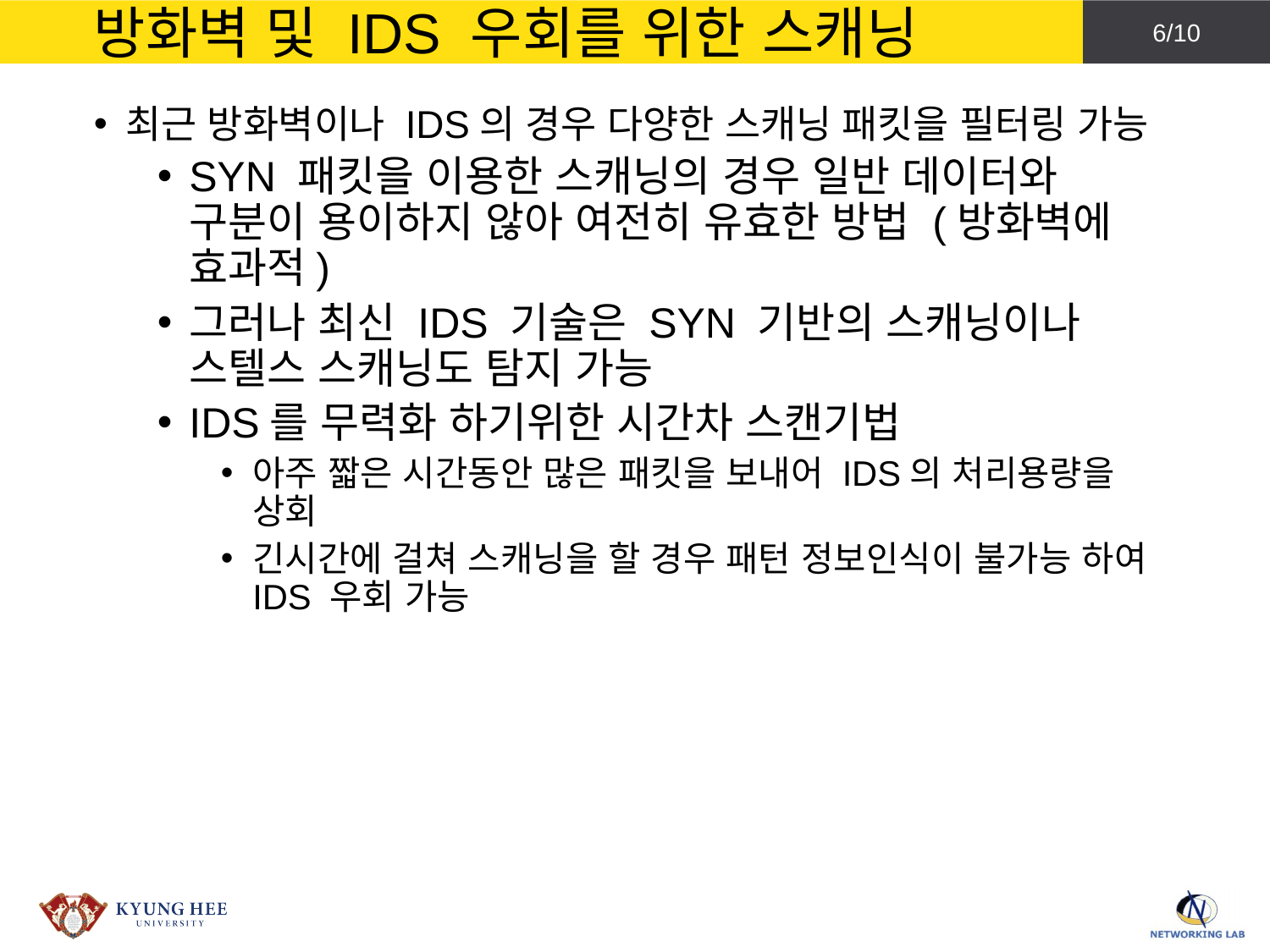

# 방화벽 및 IDS 우회를 위한 스캐닝
최근 방화벽이나 IDS의 경우 다양한 스캐닝 패킷을 필터링 가능
SYN 패킷을 이용한 스캐닝의 경우 일반 데이터와 구분이 용이하지 않아 여전히 유효한 방법 (방화벽에 효과적)
그러나 최신 IDS 기술은 SYN 기반의 스캐닝이나 스텔스 스캐닝도 탐지 가능
IDS를 무력화 하기위한 시간차 스캔기법
아주 짧은 시간동안 많은 패킷을 보내어 IDS의 처리용량을 상회
긴시간에 걸쳐 스캐닝을 할 경우 패턴 정보인식이 불가능 하여 IDS 우회 가능